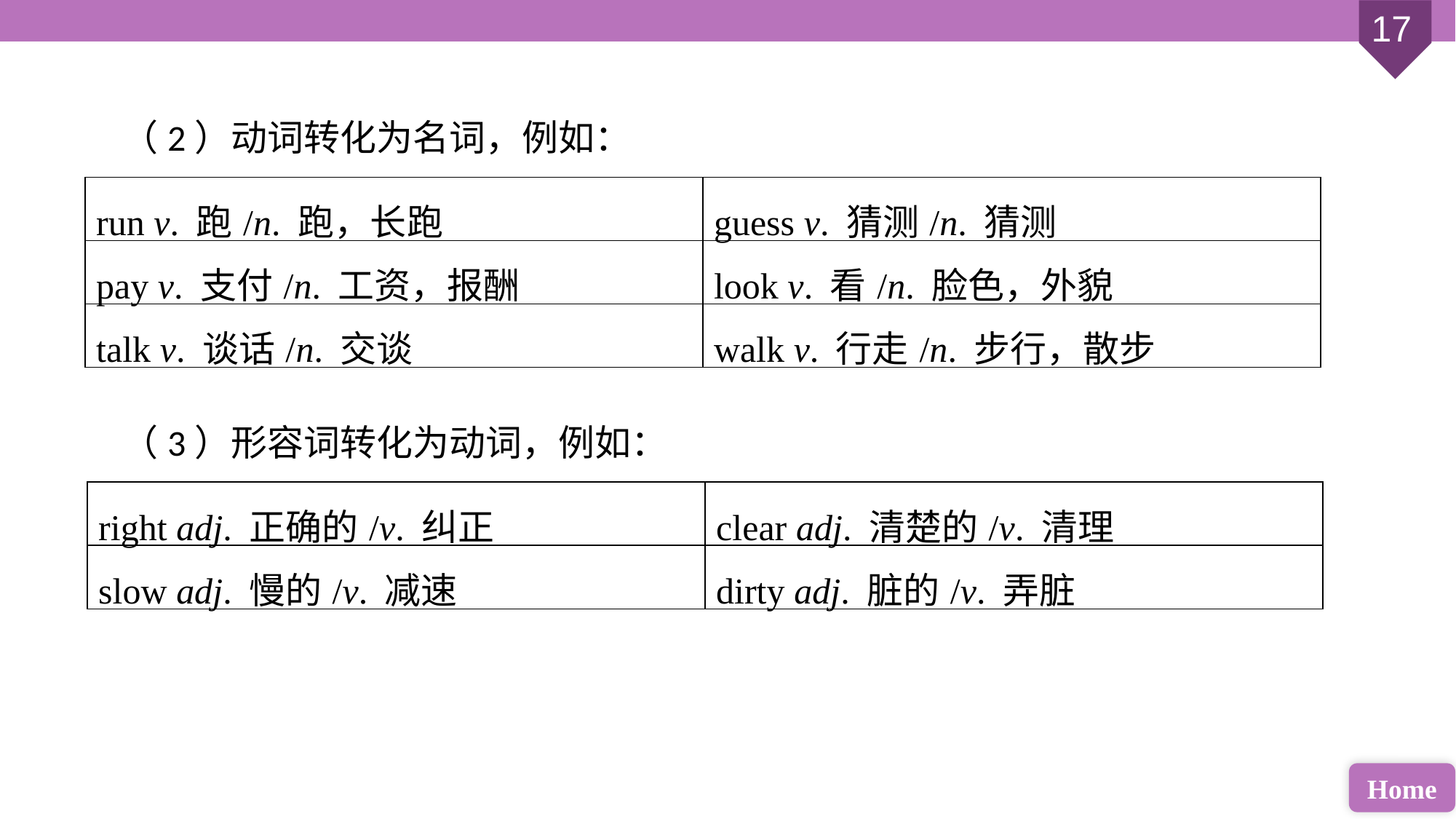

（2）动词转化为名词，例如：
| run v. 跑/n. 跑，长跑 | guess v. 猜测/n. 猜测 |
| --- | --- |
| pay v. 支付/n. 工资，报酬 | look v. 看/n. 脸色，外貌 |
| talk v. 谈话/n. 交谈 | walk v. 行走/n. 步行，散步 |
（3）形容词转化为动词，例如：
| right adj. 正确的/v. 纠正 | clear adj. 清楚的/v. 清理 |
| --- | --- |
| slow adj. 慢的/v. 减速 | dirty adj. 脏的/v. 弄脏 |